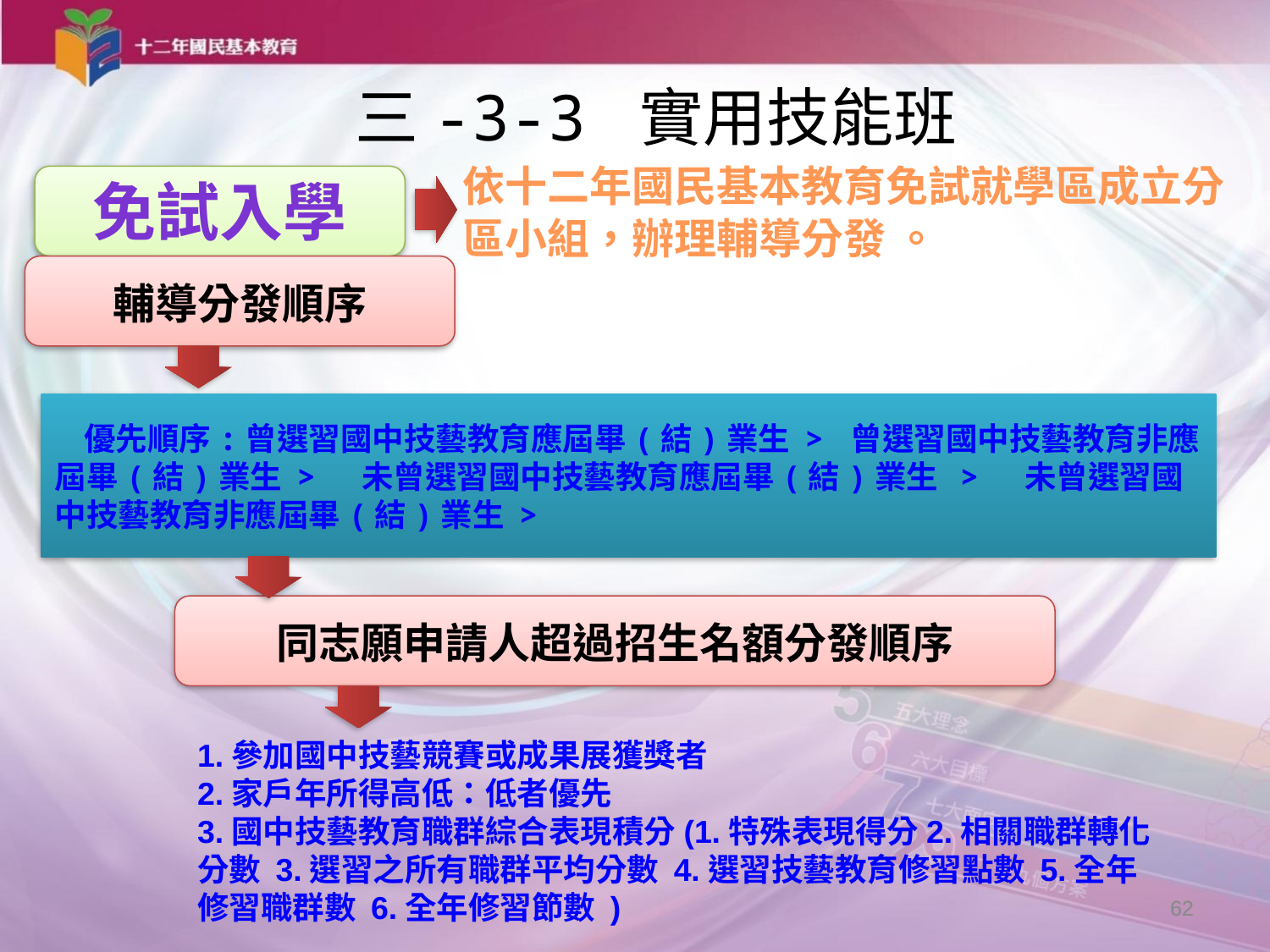

三-3-3 實用技能班
依十二年國民基本教育免試就學區成立分
區小組，辦理輔導分發 。

免試入學

輔導分發順序

   優先順序:曾選習國中技藝教育應屆畢(結)業生 > 曾選習國中技藝教育非應屆畢(結)業生 >  未曾選習國中技藝教育應屆畢(結)業生  >  未曾選習國中技藝教育非應屆畢(結)業生 >

同志願申請人超過招生名額分發順序

1.參加國中技藝競賽或成果展獲獎者
2.家戶年所得高低：低者優先
3.國中技藝教育職群綜合表現積分(1.特殊表現得分2.相關職群轉化分數 3.選習之所有職群平均分數 4.選習技藝教育修習點數 5.全年修習職群數 6.全年修習節數 )

62
62